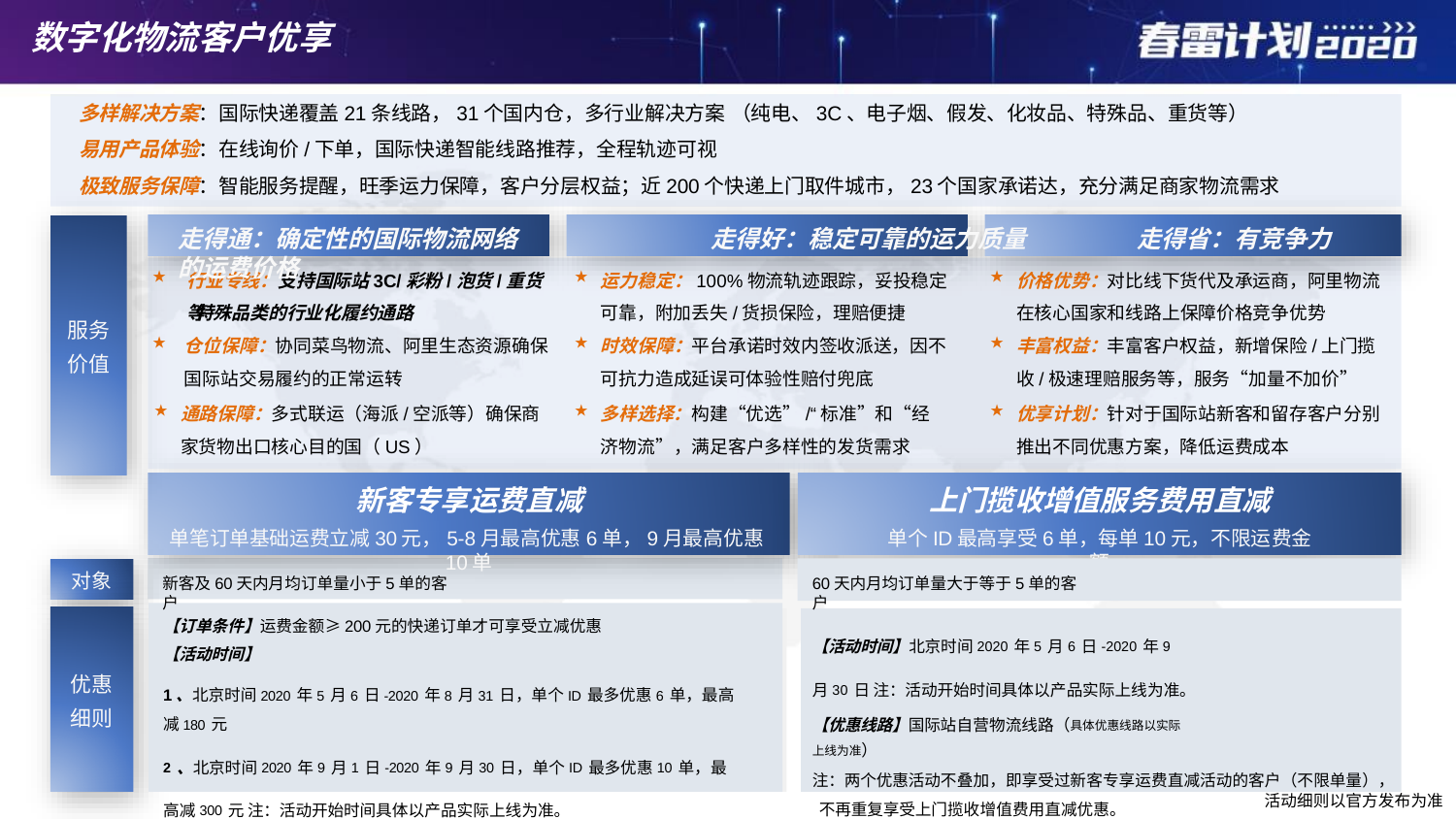

# 数字化物流客户优享
多样解决方案：国际快递覆盖21条线路，31个国内仓，多行业解决方案 （纯电、3C、电子烟、假发、化妆品、特殊品、重货等）
易用产品体验：在线询价/下单，国际快递智能线路推荐，全程轨迹可视
极致服务保障：智能服务提醒，旺季运力保障，客户分层权益；近200个快递上门取件城市，23个国家承诺达，充分满足商家物流需求

走得通：确定性的国际物流网络	走得好：稳定可靠的运力质量	走得省：有竞争力的运费价格

行业专线：支持国际站3C/彩粉/泡货/重货等 特殊品类的行业化履约通路
仓位保障：协同菜鸟物流、阿里生态资源确保 国际站交易履约的正常运转
通路保障：多式联运（海派/空派等）确保商 家货物出口核心目的国（US）
运力稳定：100%物流轨迹跟踪，妥投稳定 可靠，附加丢失/货损保险，理赔便捷
时效保障：平台承诺时效内签收派送，因不 可抗力造成延误可体验性赔付兜底
多样选择：构建“优选”/“标准”和“经 济物流”，满足客户多样性的发货需求
价格优势：对比线下货代及承运商，阿里物流 在核心国家和线路上保障价格竞争优势
丰富权益：丰富客户权益，新增保险/上门揽 收/极速理赔服务等，服务“加量不加价”
优享计划：针对于国际站新客和留存客户分别 推出不同优惠方案，降低运费成本

服务
价值

新客专享运费直减
单笔订单基础运费立减30元，5-8月最高优惠6单，9月最高优惠10单
上门揽收增值服务费用直减
单个ID最高享受6单，每单10元，不限运费金额

对象
新客及60天内月均订单量小于5单的客户
60天内月均订单量大于等于5单的客户

【订单条件】运费金额≥200元的快递订单才可享受立减优惠
【活动时间】
1、北京时间2020年5月6日-2020年8月31日，单个ID最多优惠6单，最高减180元
2、北京时间2020年9月1日-2020年9月30日，单个ID最多优惠10单，最高减300元 注：活动开始时间具体以产品实际上线为准。
【优惠线路】国际站自营物流线路（具体优惠线路以实际上线为准）

【活动时间】北京时间2020年5月6日-2020年9月30日 注：活动开始时间具体以产品实际上线为准。
【优惠线路】国际站自营物流线路（具体优惠线路以实际上线为准）
注：两个优惠活动不叠加，即享受过新客专享运费直减活动的客户（不限单量），  不再重复享受上门揽收增值费用直减优惠。

优惠 细则
活动细则以官方发布为准